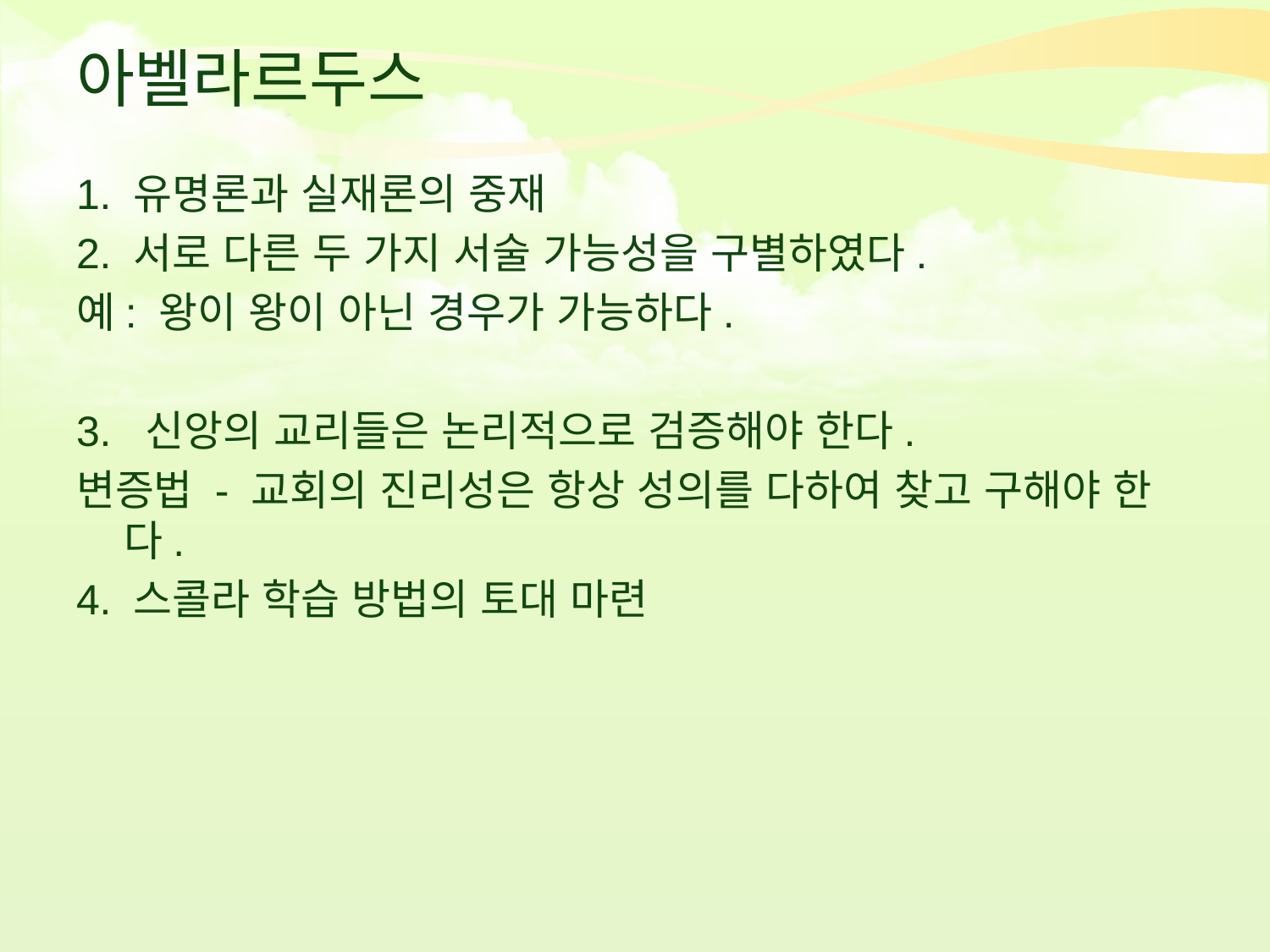

# 아벨라르두스
1. 유명론과 실재론의 중재
2. 서로 다른 두 가지 서술 가능성을 구별하였다.
예: 왕이 왕이 아닌 경우가 가능하다.

3.  신앙의 교리들은 논리적으로 검증해야 한다.
변증법 - 교회의 진리성은 항상 성의를 다하여 찾고 구해야 한다.
4. 스콜라 학습 방법의 토대 마련